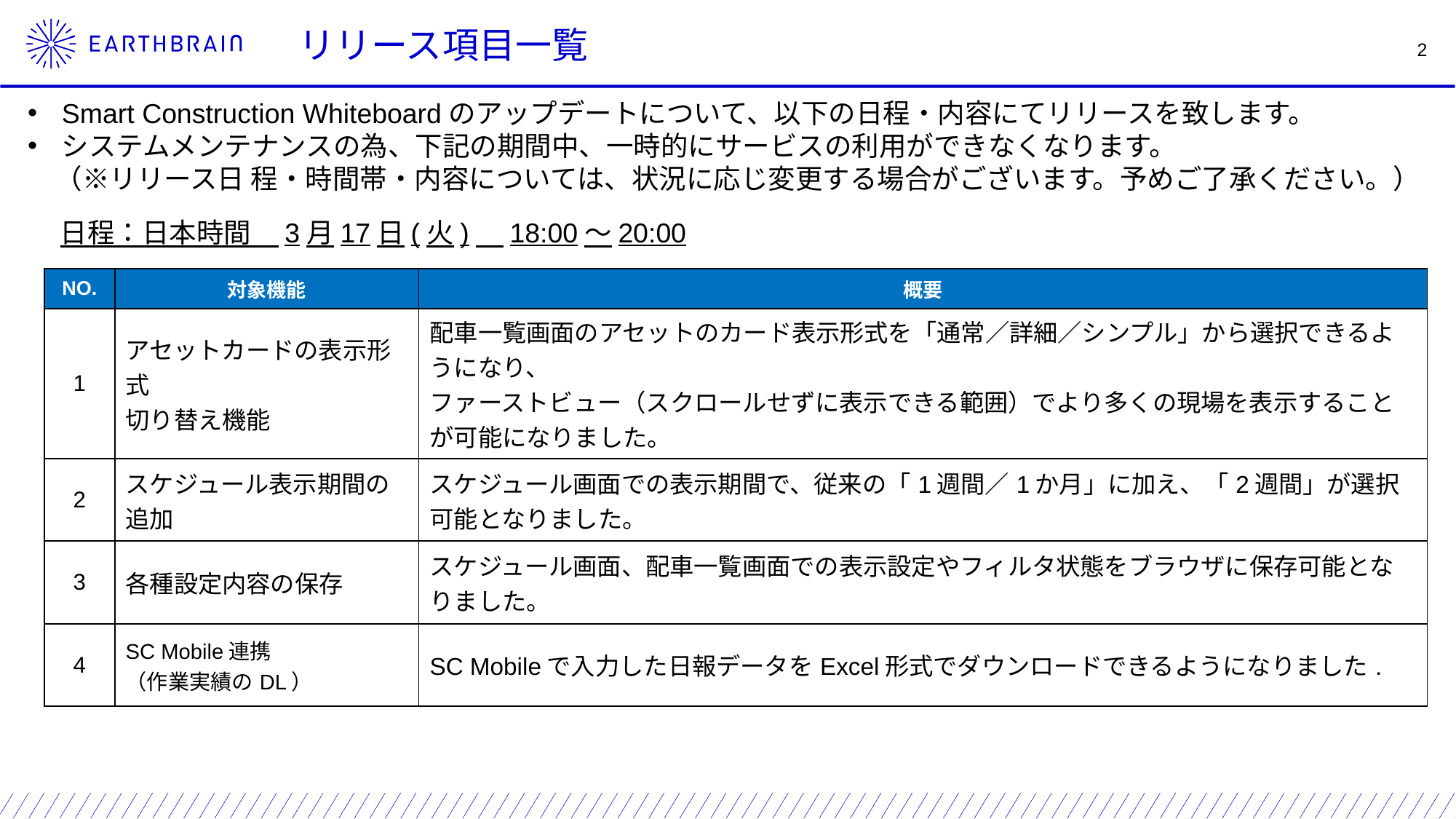

リリース項目一覧
Smart Construction Whiteboardのアップデートについて、以下の日程・内容にてリリースを致します。
システムメンテナンスの為、下記の期間中、一時的にサービスの利用ができなくなります。
　（※リリース日 程・時間帯・内容については、状況に応じ変更する場合がございます。予めご了承ください。）
日程：日本時間　3月17日(火)　18:00～20:00
| NO. | 対象機能 | 概要 |
| --- | --- | --- |
| 1 | アセットカードの表示形式 切り替え機能 | 配車一覧画面のアセットのカード表示形式を「通常／詳細／シンプル」から選択できるようになり、 ファーストビュー（スクロールせずに表示できる範囲）でより多くの現場を表示することが可能になりました。 |
| 2 | スケジュール表示期間の追加 | スケジュール画面での表示期間で、従来の「1週間／1か月」に加え、「2週間」が選択可能となりました。 |
| 3 | 各種設定内容の保存 | スケジュール画面、配車一覧画面での表示設定やフィルタ状態をブラウザに保存可能となりました。 |
| 4 | SC Mobile連携 （作業実績のDL） | SC Mobileで入力した日報データをExcel形式でダウンロードできるようになりました. |